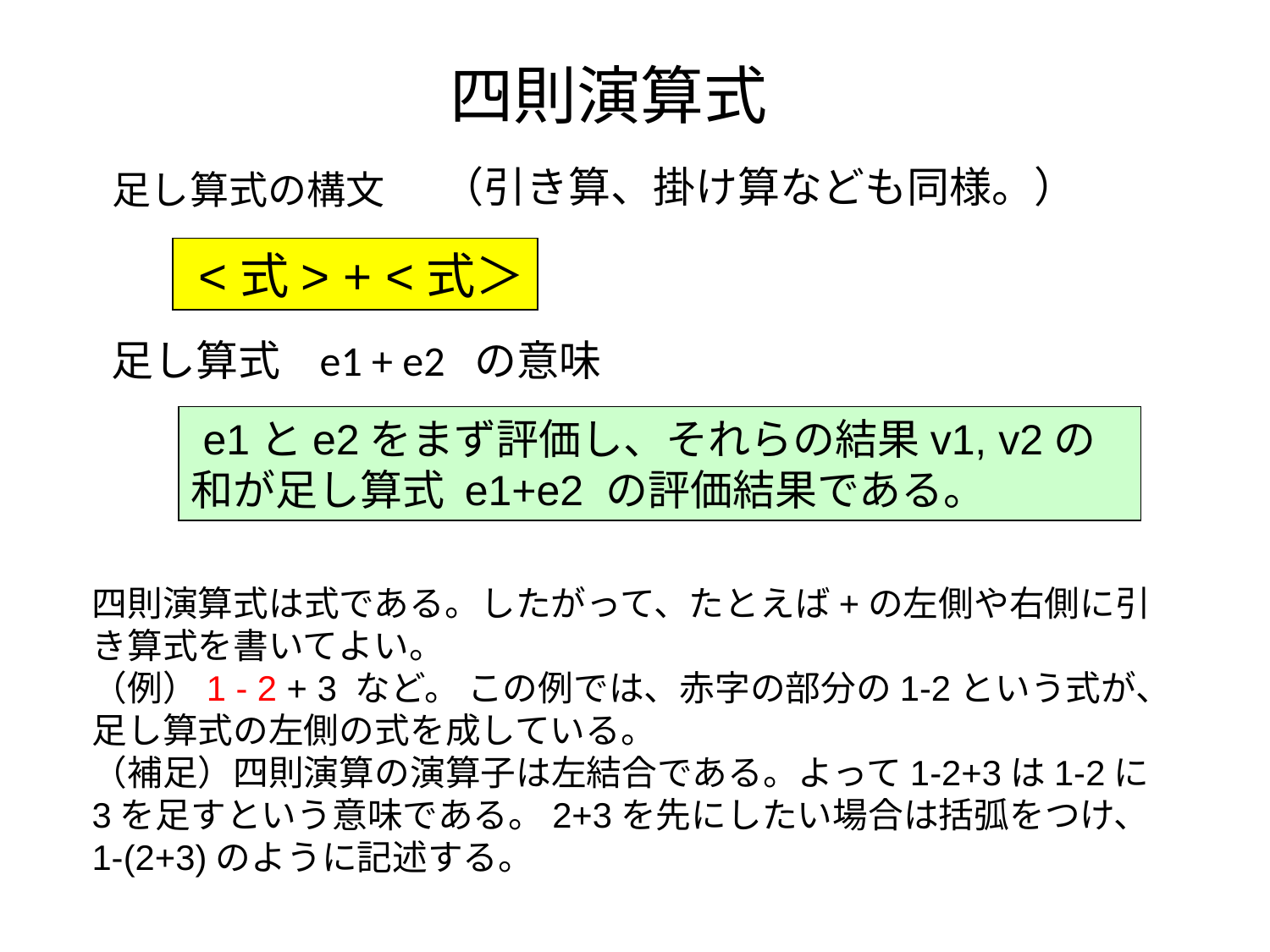

# 四則演算式
（引き算、掛け算なども同様。）
足し算式の構文
 <式> + <式＞
足し算式   e1 + e2  の意味
 e1とe2をまず評価し、それらの結果v1, v2の和が足し算式 e1+e2 の評価結果である。
四則演算式は式である。したがって、たとえば+の左側や右側に引き算式を書いてよい。
（例）1 - 2 + 3 など。 この例では、赤字の部分の1-2という式が、足し算式の左側の式を成している。
（補足）四則演算の演算子は左結合である。よって1-2+3は1-2に3を足すという意味である。2+3を先にしたい場合は括弧をつけ、1-(2+3)のように記述する。